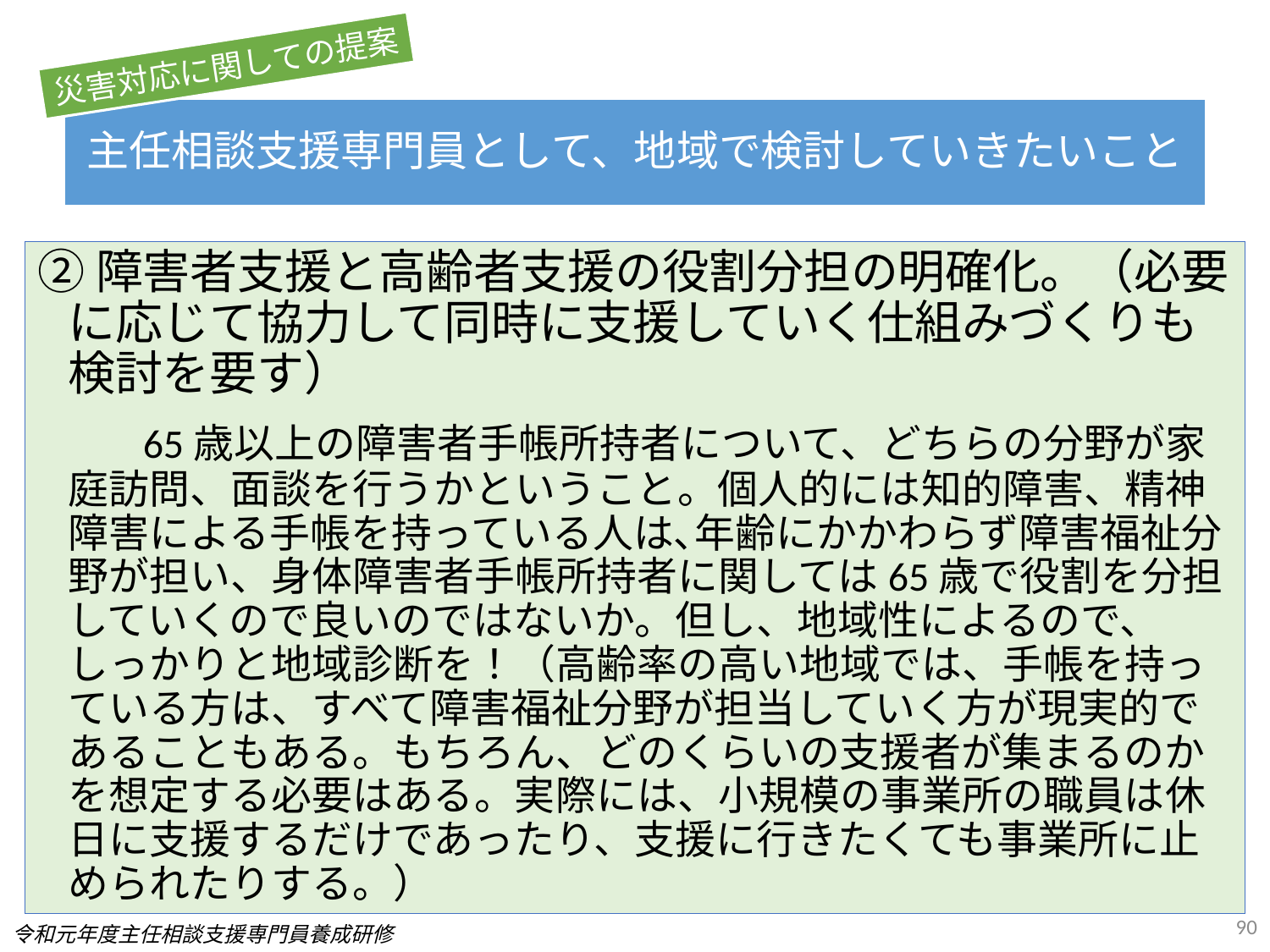

災害対応に関しての提案
# 主任相談支援専門員として、地域で検討していきたいこと
②障害者支援と高齢者支援の役割分担の明確化。（必要に応じて協力して同時に支援していく仕組みづくりも検討を要す）
　　65歳以上の障害者手帳所持者について、どちらの分野が家庭訪問、面談を行うかということ。個人的には知的障害、精神障害による手帳を持っている人は､年齢にかかわらず障害福祉分野が担い、身体障害者手帳所持者に関しては65歳で役割を分担していくので良いのではないか。但し、地域性によるので、しっかりと地域診断を！（高齢率の高い地域では、手帳を持っている方は、すべて障害福祉分野が担当していく方が現実的であることもある。もちろん、どのくらいの支援者が集まるのかを想定する必要はある。実際には、小規模の事業所の職員は休日に支援するだけであったり、支援に行きたくても事業所に止められたりする。）
90
令和元年度主任相談支援専門員養成研修